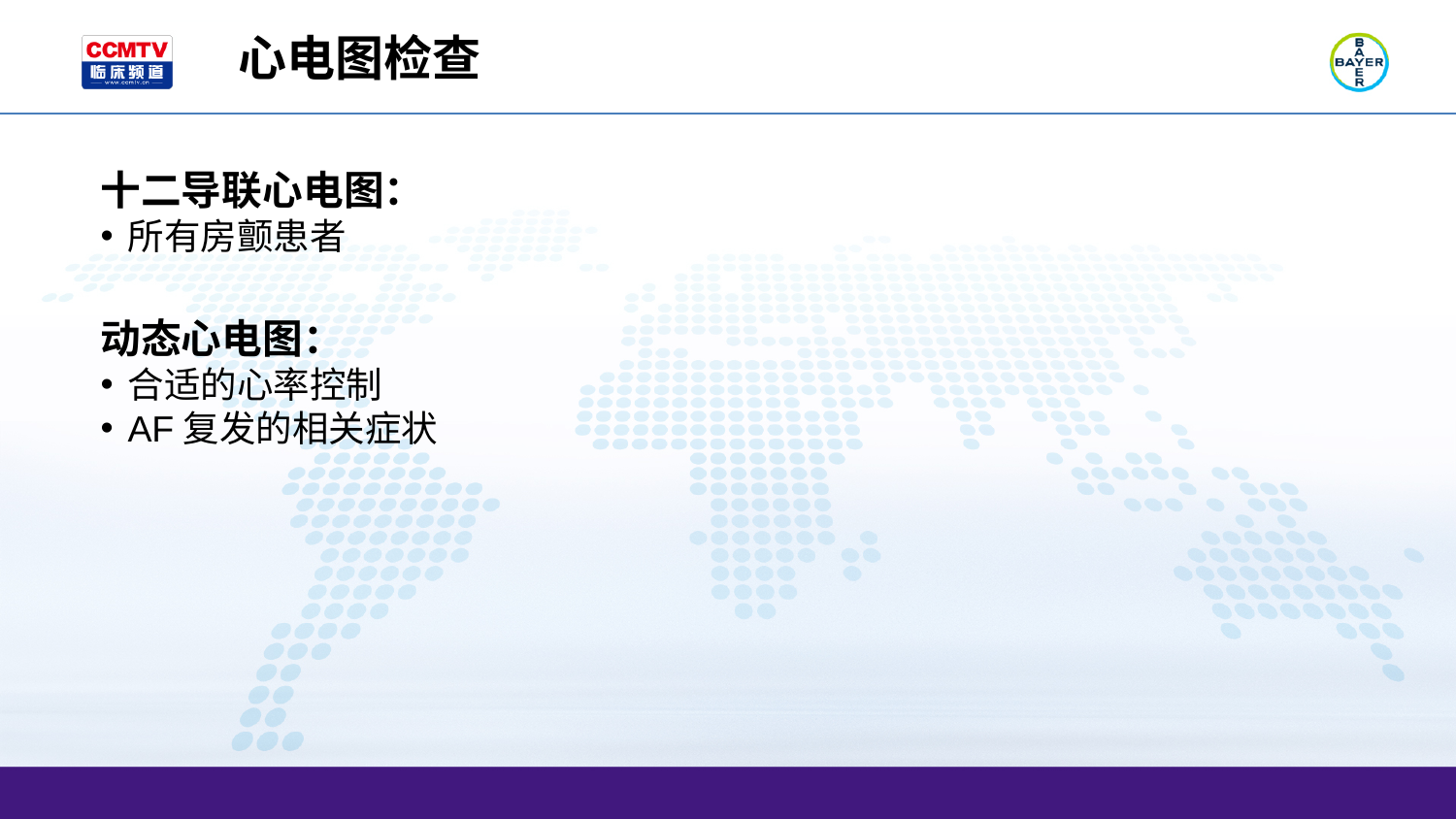

# 心电图检查
十二导联心电图：
所有房颤患者

动态心电图：
合适的心率控制
AF复发的相关症状